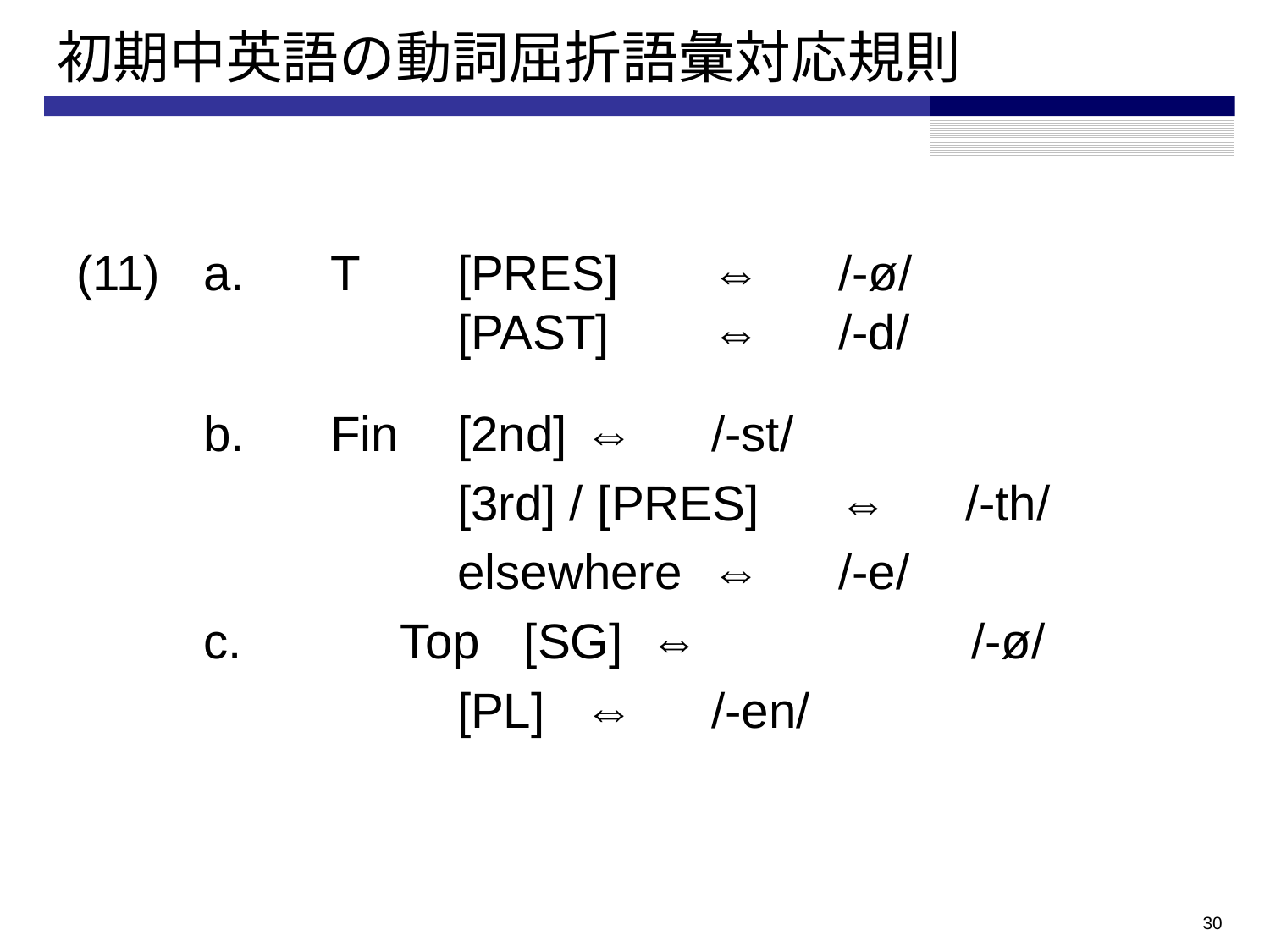

# 初期中英語の動詞屈折語彙対応規則

(11)	a.   	T	[pres]	⇔ 	/-ø/					[past] 	⇔ 	/-d/
	b.	Fin	[2nd] 	⇔ 	/-st/
		[3rd] / [pres]	⇔ 	/-th/
		elsewhere	⇔ 	/-e/
　	Top	[sg]	⇔ 	/-ø/
		[pl] 	⇔ 	/-en/
30